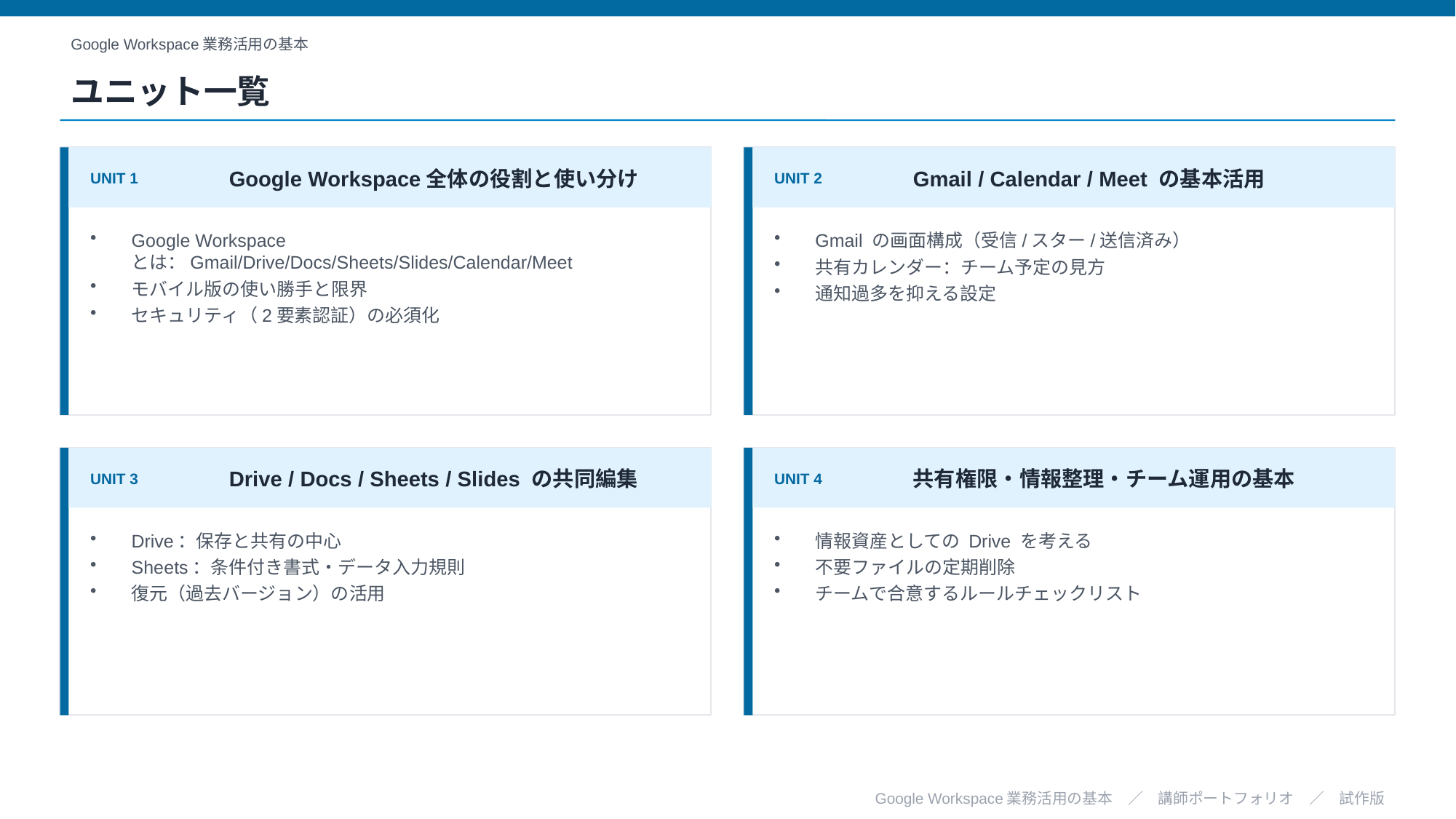

Google Workspace業務活用の基本
ユニット一覧

UNIT 1
Google Workspace全体の役割と使い分け
UNIT 2
Gmail / Calendar / Meet の基本活用
Google Workspace とは：Gmail/Drive/Docs/Sheets/Slides/Calendar/Meet
モバイル版の使い勝手と限界
セキュリティ（2要素認証）の必須化
Gmail の画面構成（受信/スター/送信済み）
共有カレンダー：チーム予定の見方
通知過多を抑える設定

UNIT 3
Drive / Docs / Sheets / Slides の共同編集
UNIT 4
共有権限・情報整理・チーム運用の基本
Drive：保存と共有の中心
Sheets：条件付き書式・データ入力規則
復元（過去バージョン）の活用
情報資産としての Drive を考える
不要ファイルの定期削除
チームで合意するルールチェックリスト
Google Workspace業務活用の基本　／　講師ポートフォリオ　／　試作版